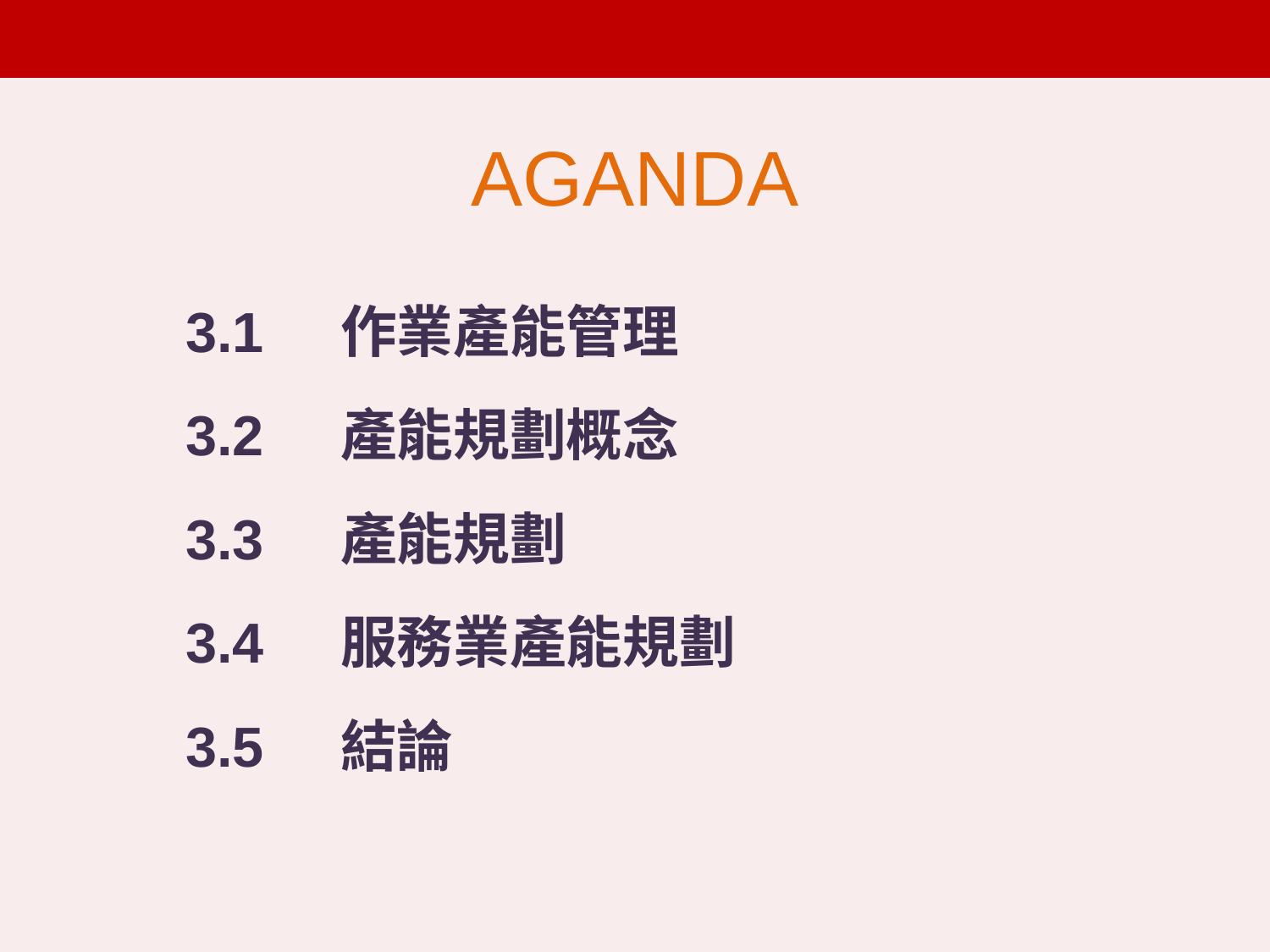

# AGANDA

       3.1    作業產能管理

       3.2    產能規劃概念

       3.3    產能規劃

       3.4    服務業產能規劃

       3.5    結論